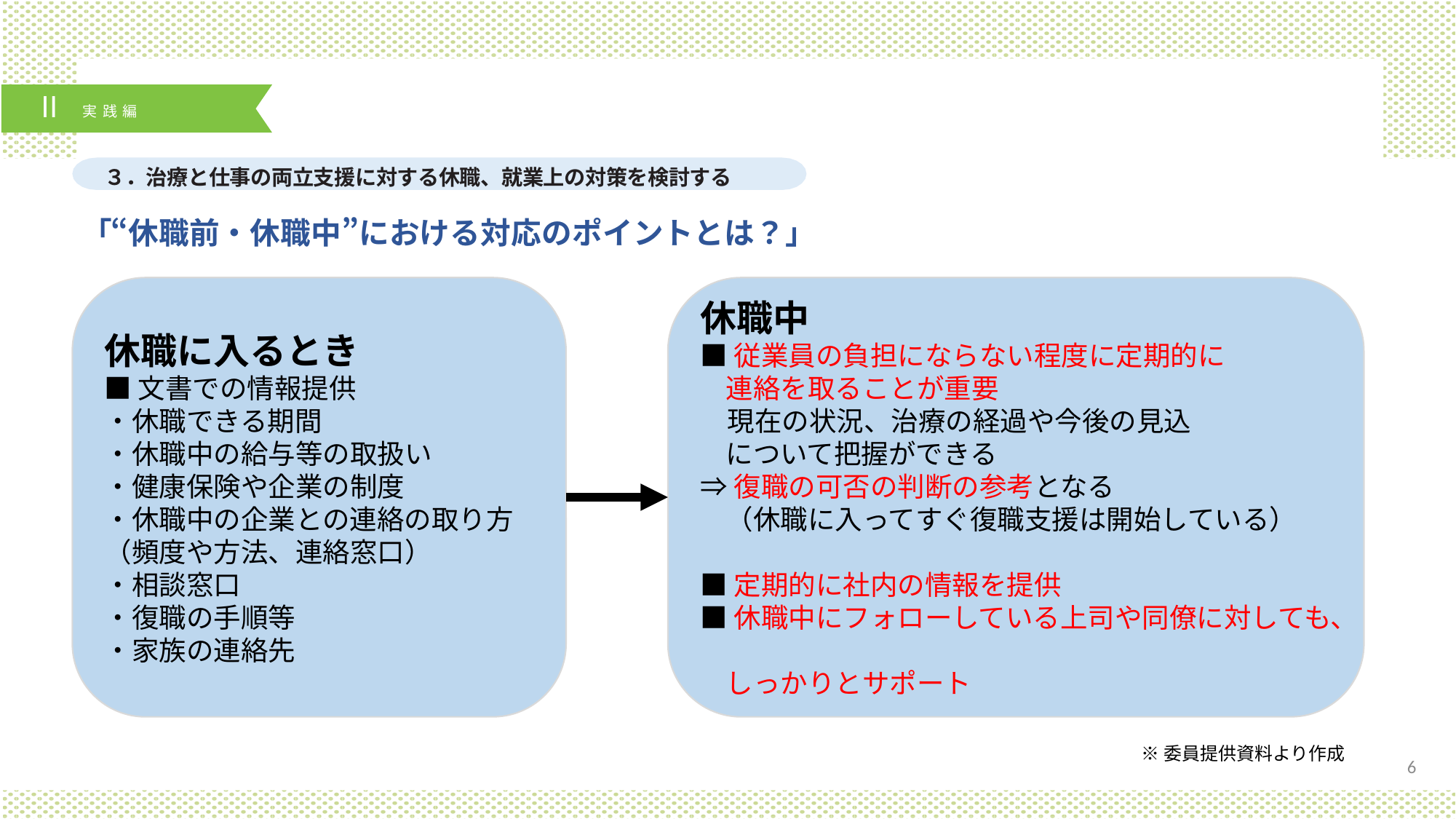

３．治療と仕事の両立支援に対する休職、就業上の対策を検討する
「“休職前・休職中”における対応のポイントとは？」
休職に入るとき
■文書での情報提供
・休職できる期間
・休職中の給与等の取扱い
・健康保険や企業の制度
・休職中の企業との連絡の取り方
（頻度や方法、連絡窓口）
・相談窓口
・復職の手順等
・家族の連絡先
休職中
■従業員の負担にならない程度に定期的に
連絡を取ることが重要
　現在の状況、治療の経過や今後の見込
について把握ができる
⇒復職の可否の判断の参考となる
（休職に入ってすぐ復職支援は開始している）

■定期的に社内の情報を提供
■休職中にフォローしている上司や同僚に対しても、
しっかりとサポート
※委員提供資料より作成